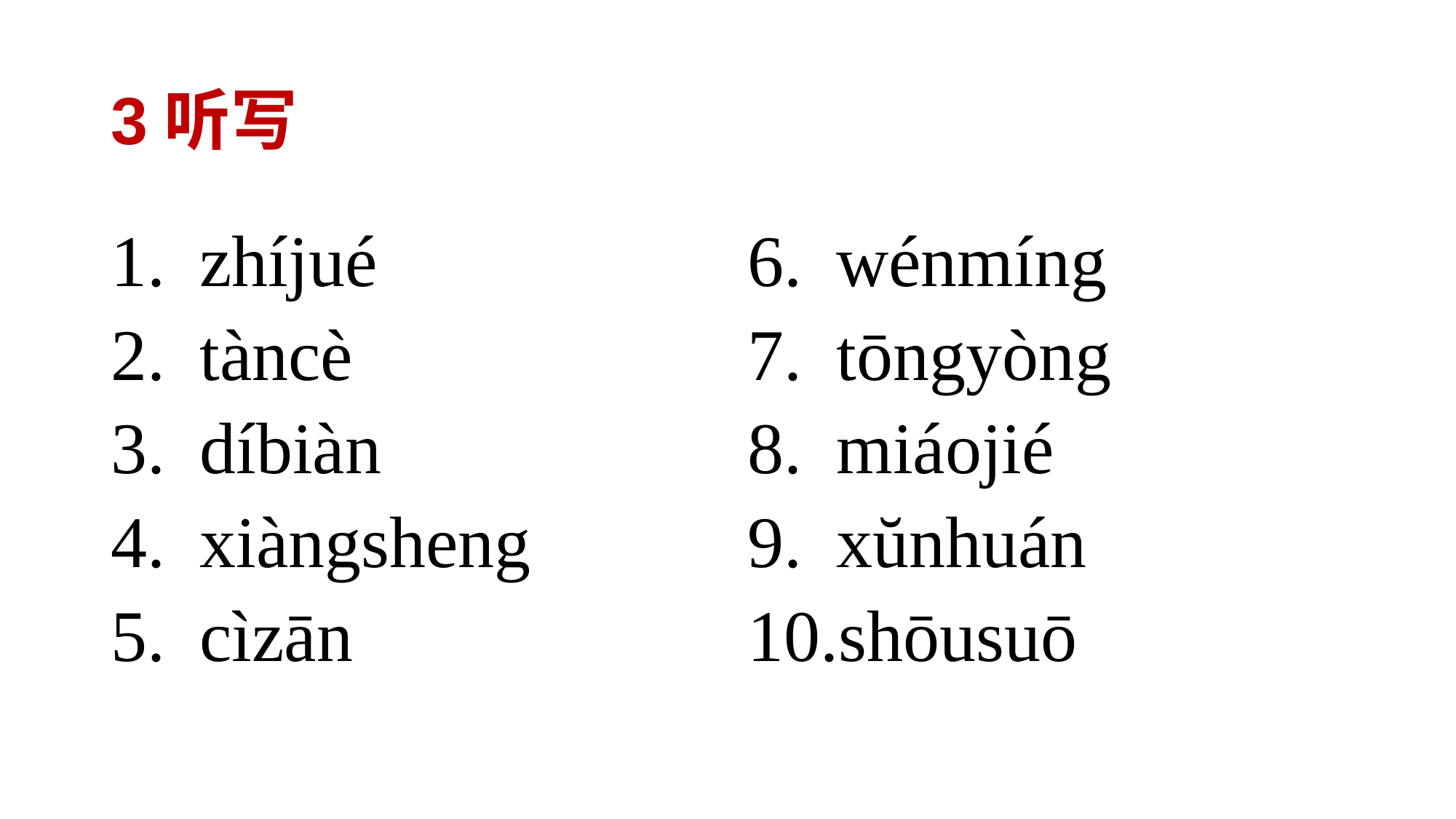

# 3听写
zhíjué
tàncè
díbiàn
xiàngsheng
cìzān
wénmíng
tōngyòng
miáojié
xŭnhuán
shōusuō